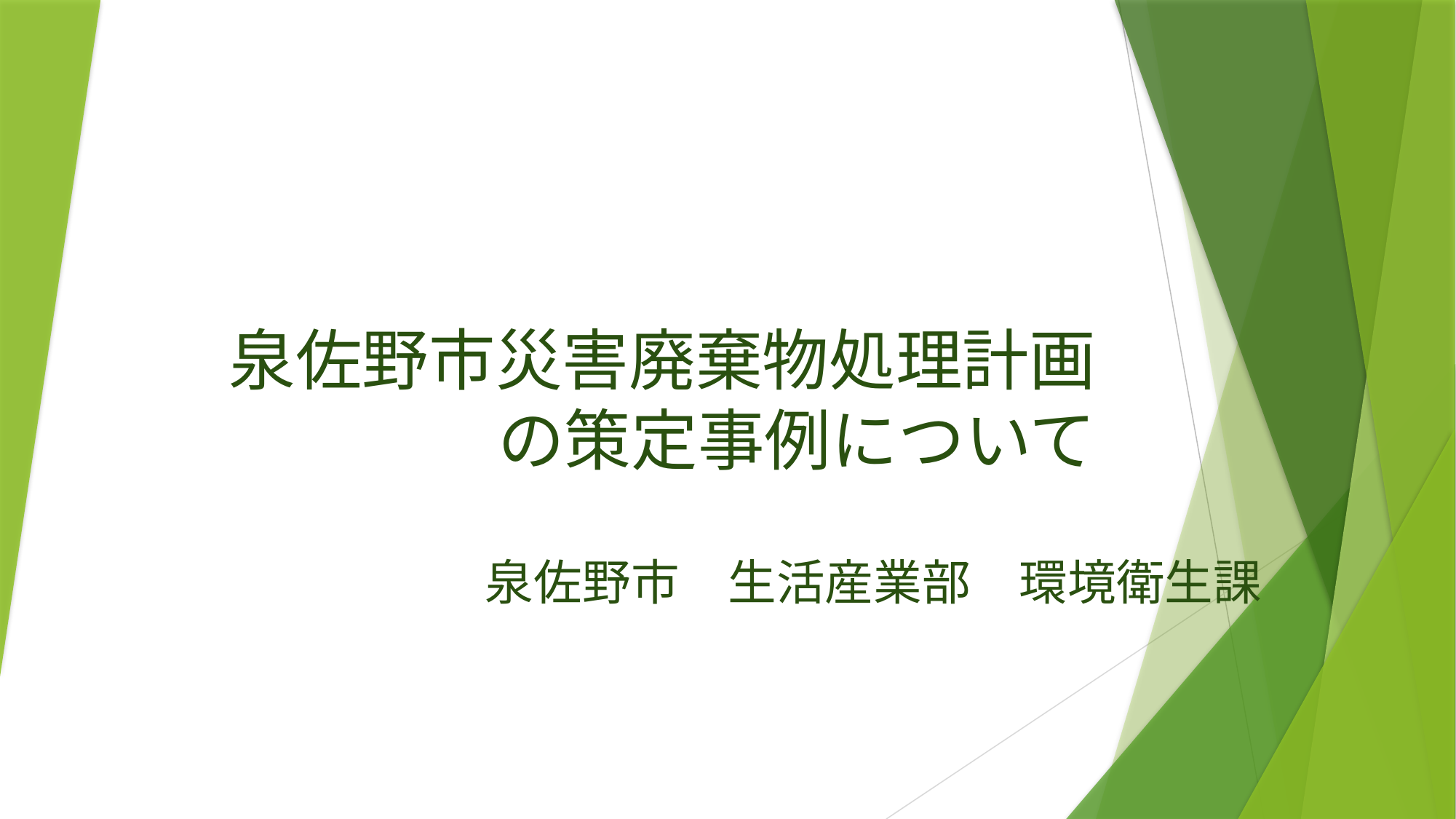

# 泉佐野市災害廃棄物処理計画の策定事例について
泉佐野市　生活産業部　環境衛生課